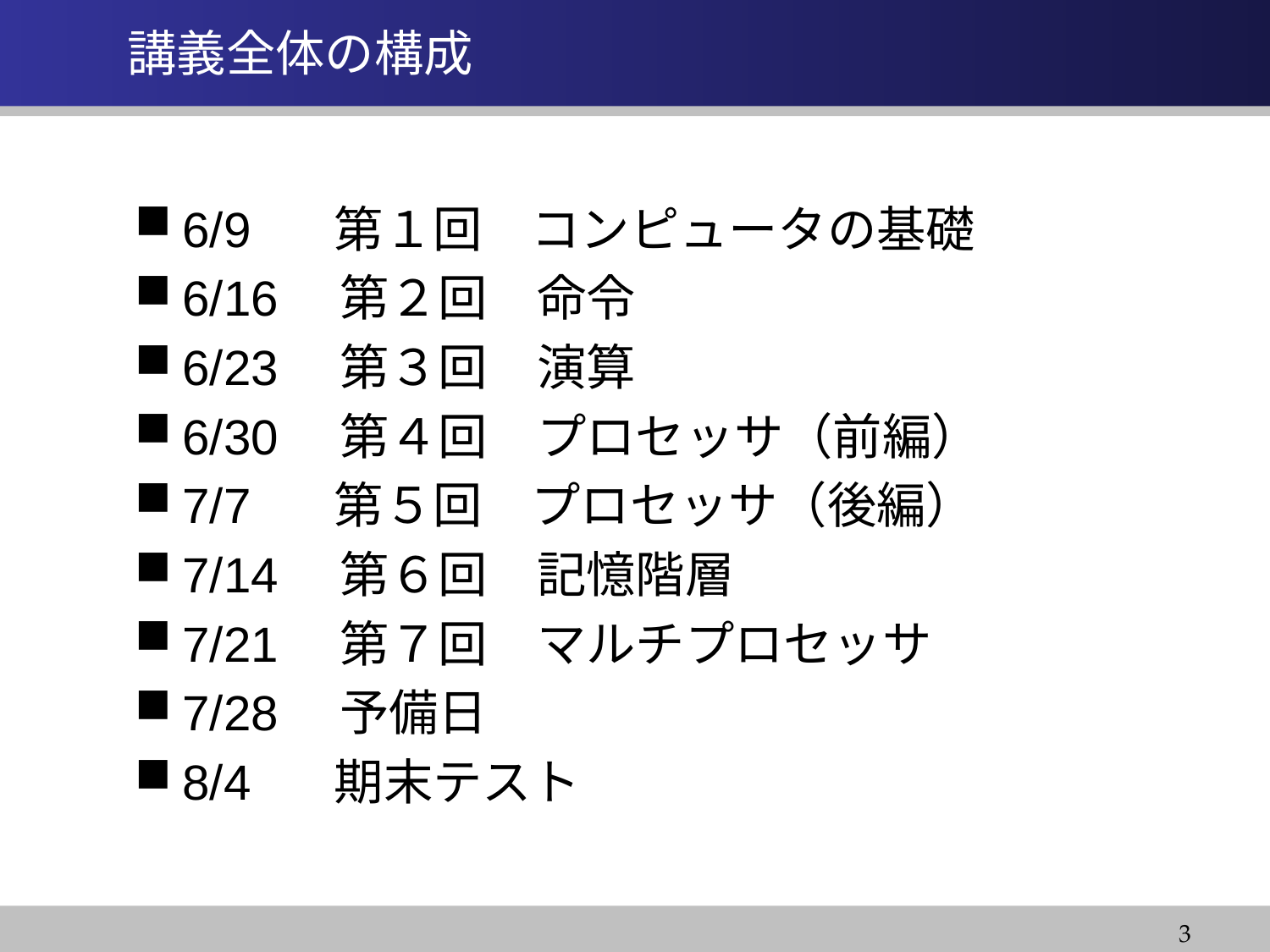

# 講義全体の構成
6/9　  第１回　コンピュータの基礎
6/16　第２回　命令
6/23　第３回　演算
6/30　第４回　プロセッサ（前編）
7/7　  第５回　プロセッサ（後編）
7/14　第６回　記憶階層
7/21　第７回　マルチプロセッサ
7/28　予備日
8/4　  期末テスト
3